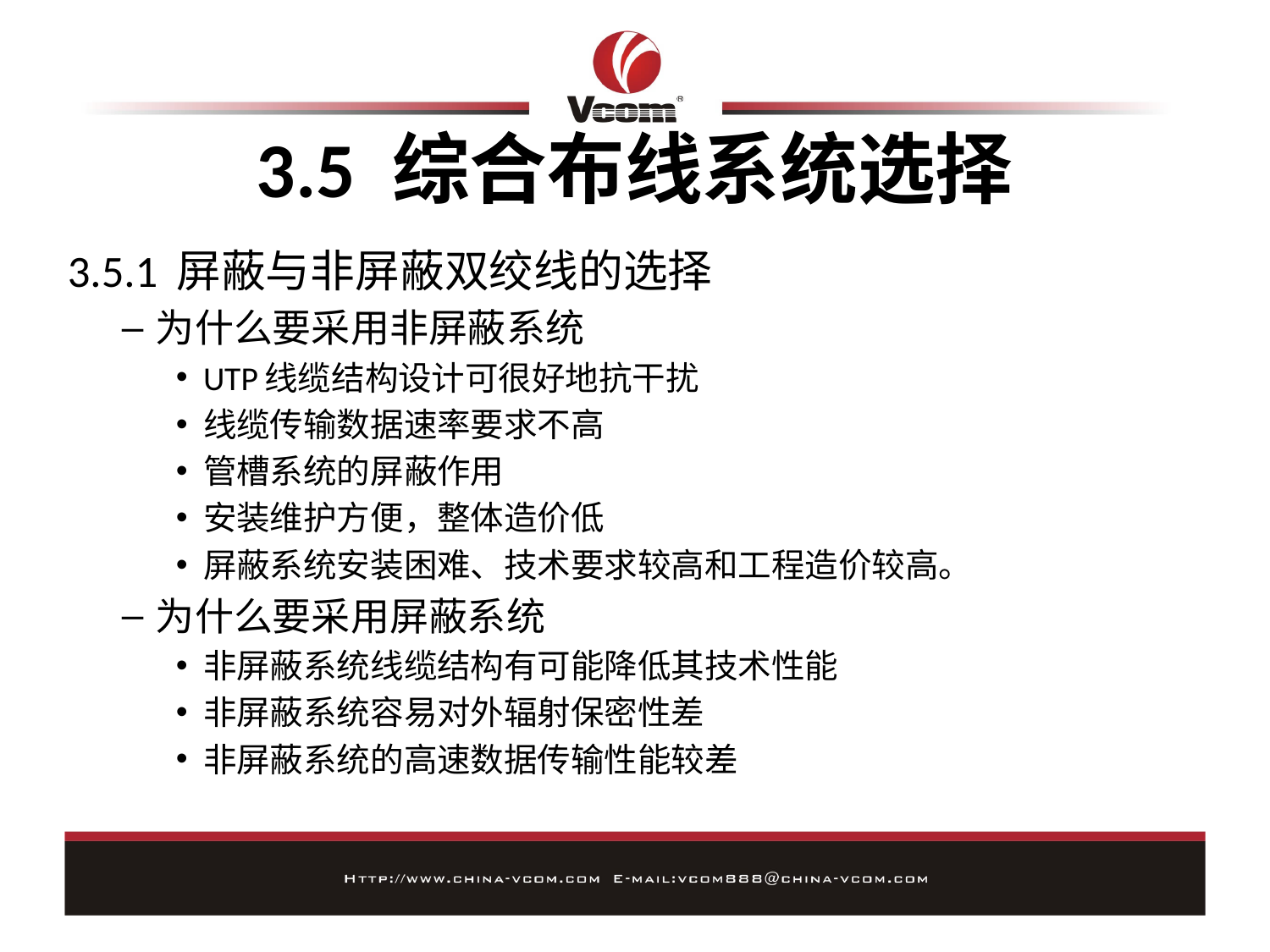

# 3.5 综合布线系统选择
3.5.1 屏蔽与非屏蔽双绞线的选择
为什么要采用非屏蔽系统
UTP线缆结构设计可很好地抗干扰
线缆传输数据速率要求不高
管槽系统的屏蔽作用
安装维护方便，整体造价低
屏蔽系统安装困难、技术要求较高和工程造价较高。
为什么要采用屏蔽系统
非屏蔽系统线缆结构有可能降低其技术性能
非屏蔽系统容易对外辐射保密性差
非屏蔽系统的高速数据传输性能较差